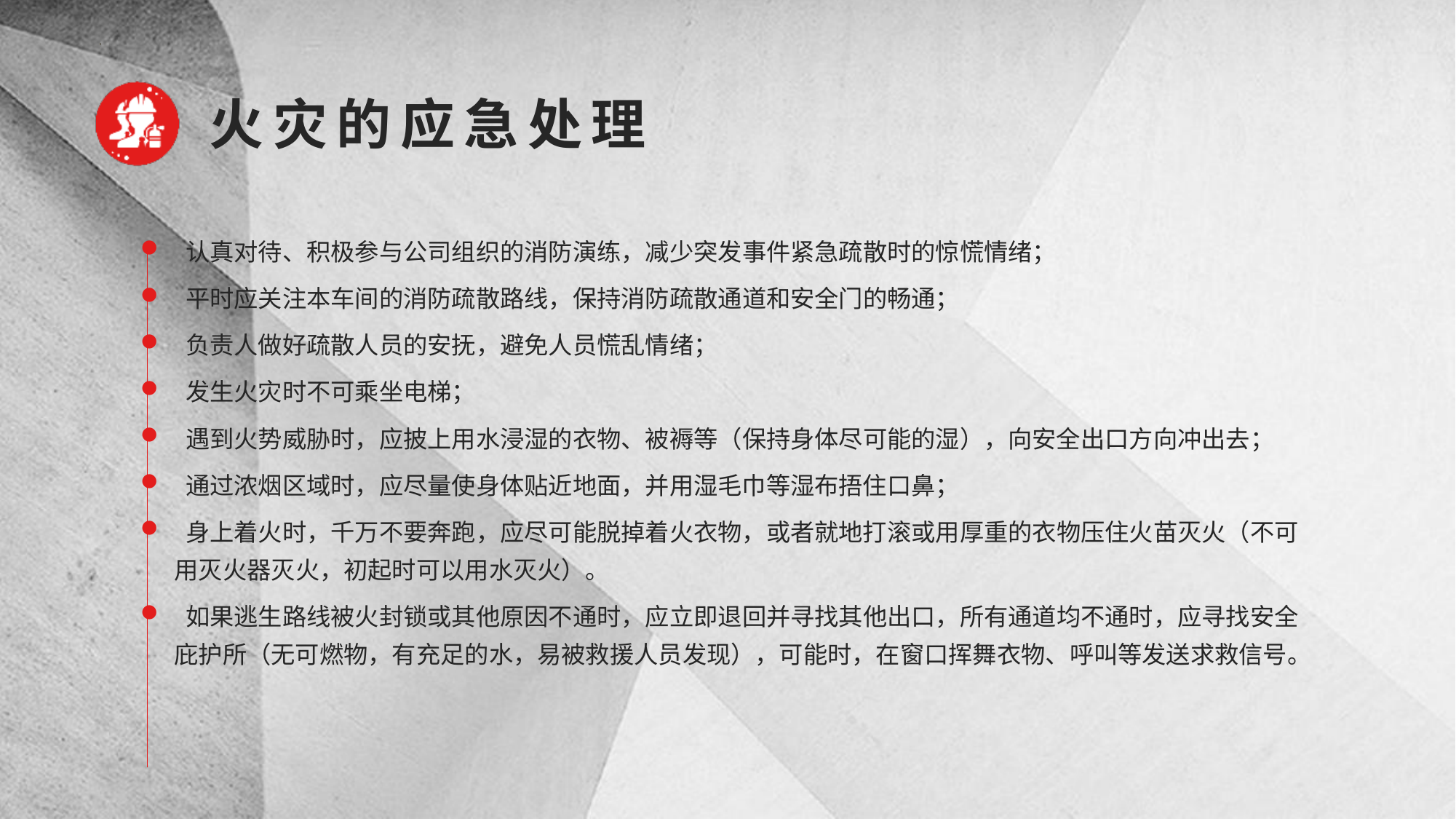

认真对待、积极参与公司组织的消防演练，减少突发事件紧急疏散时的惊慌情绪；
 平时应关注本车间的消防疏散路线，保持消防疏散通道和安全门的畅通；
 负责人做好疏散人员的安抚，避免人员慌乱情绪；
 发生火灾时不可乘坐电梯；
 遇到火势威胁时，应披上用水浸湿的衣物、被褥等（保持身体尽可能的湿），向安全出口方向冲出去；
 通过浓烟区域时，应尽量使身体贴近地面，并用湿毛巾等湿布捂住口鼻；
 身上着火时，千万不要奔跑，应尽可能脱掉着火衣物，或者就地打滚或用厚重的衣物压住火苗灭火（不可用灭火器灭火，初起时可以用水灭火）。
 如果逃生路线被火封锁或其他原因不通时，应立即退回并寻找其他出口，所有通道均不通时，应寻找安全庇护所（无可燃物，有充足的水，易被救援人员发现），可能时，在窗口挥舞衣物、呼叫等发送求救信号。